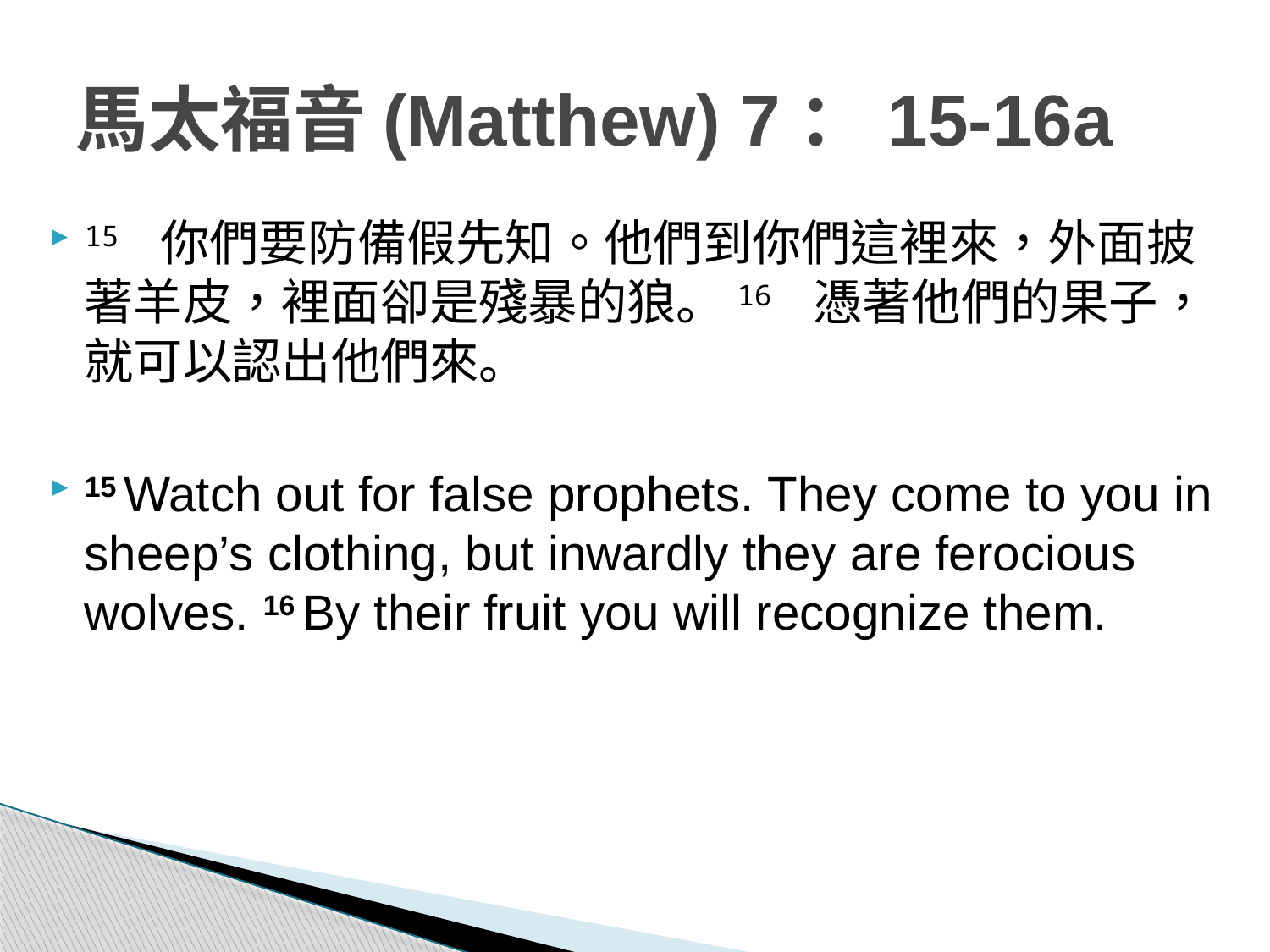

# 馬太福音(Matthew) 7：15-16a
15 你們要防備假先知。他們到你們這裡來，外面披著羊皮，裡面卻是殘暴的狼。16 憑著他們的果子，就可以認出他們來。

15 Watch out for false prophets. They come to you in sheep’s clothing, but inwardly they are ferocious wolves. 16 By their fruit you will recognize them.